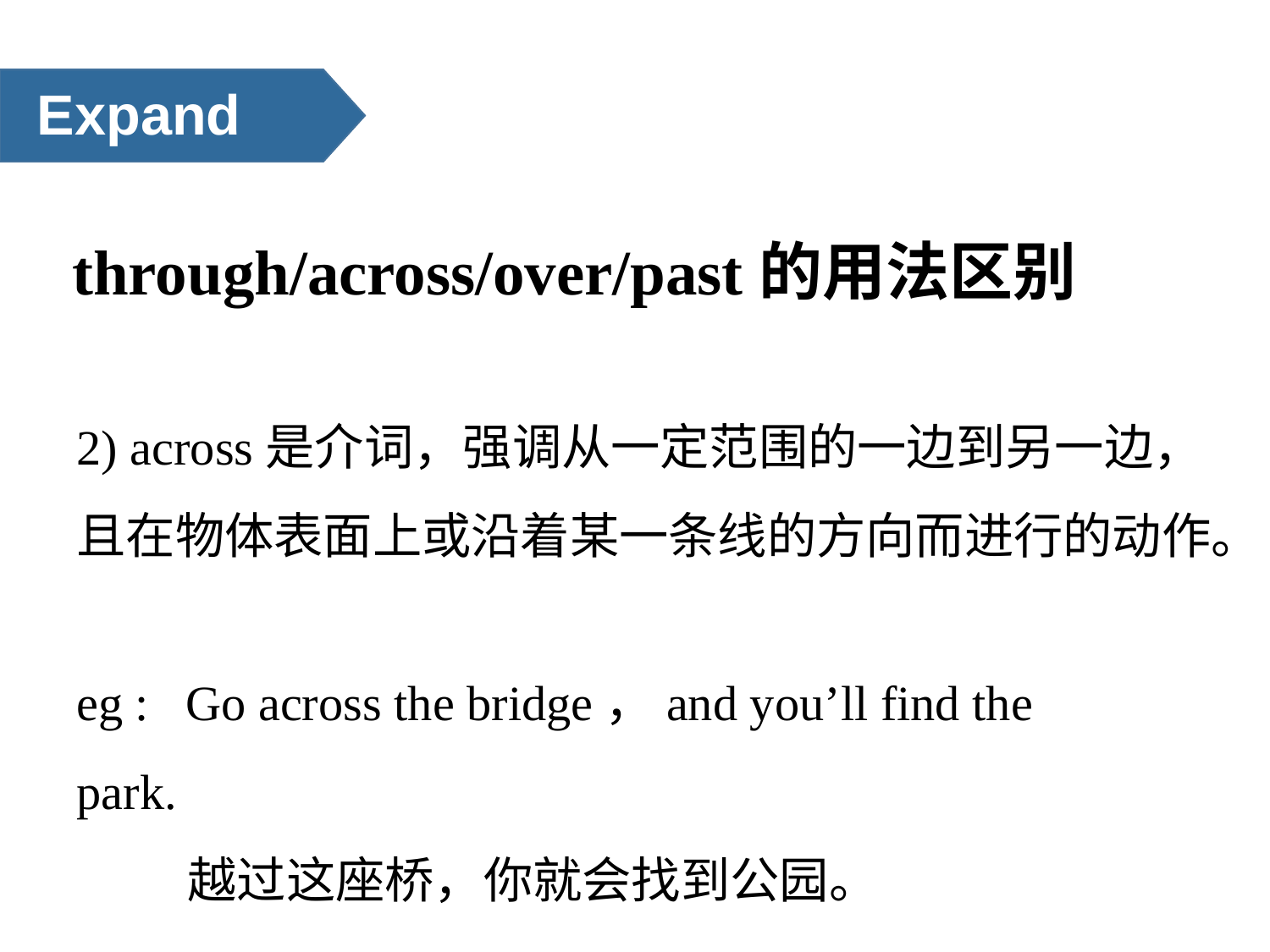

Expand
 through/across/over/past的用法区别
2) across是介词，强调从一定范围的一边到另一边，且在物体表面上或沿着某一条线的方向而进行的动作。
eg :   Go across the bridge，and you’ll find the park.
         越过这座桥，你就会找到公园。